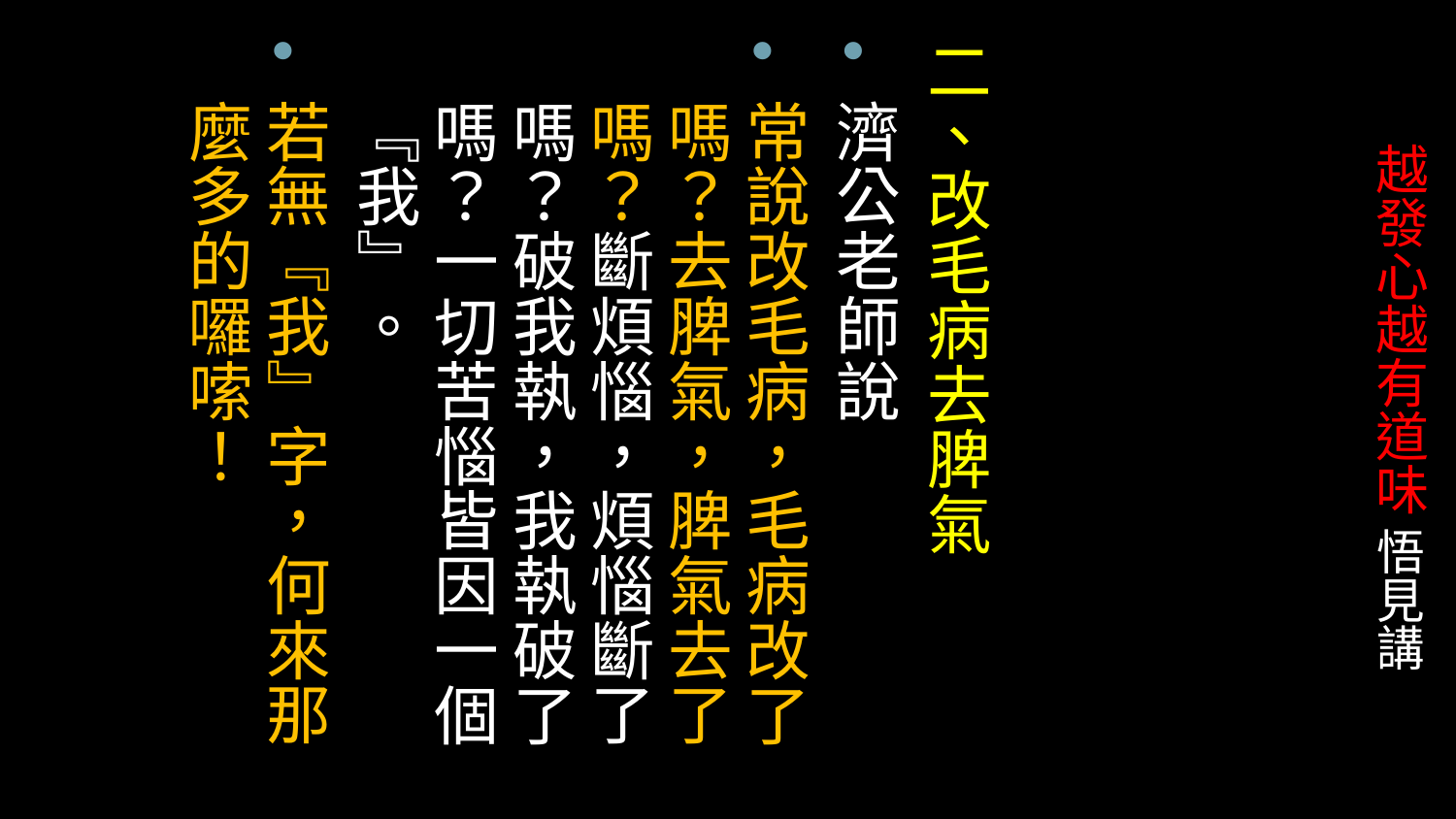

二、改毛病去脾氣
濟公老師說
常說改毛病，毛病改了嗎？去脾氣，脾氣去了嗎？斷煩惱，煩惱斷了嗎？破我執，我執破了嗎？一切苦惱皆因一個『我』。
若無『我』字，何來那麼多的囉嗦！
# 越發心越有道味 悟見講